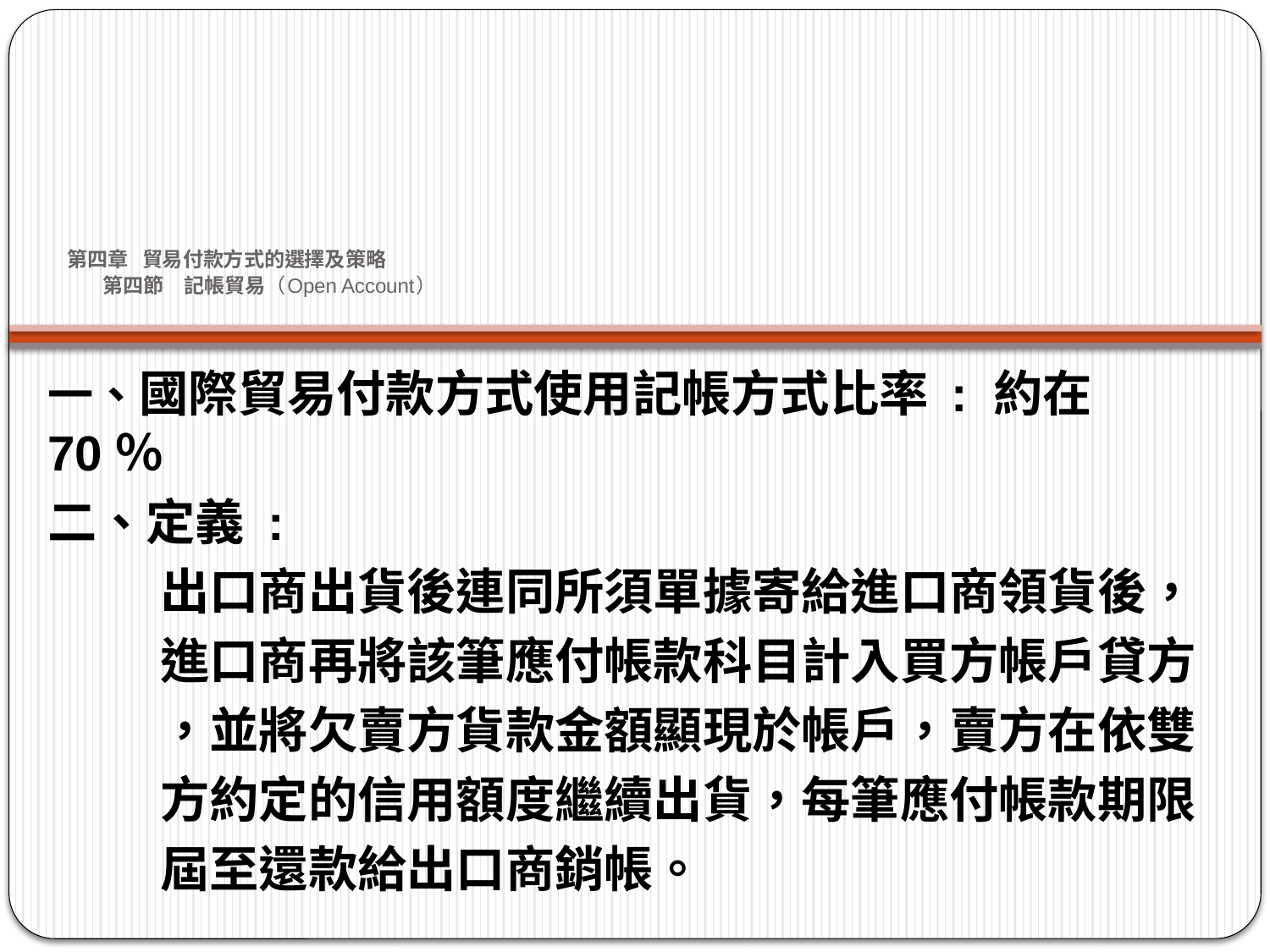

# 第四章   貿易付款方式的選擇及策略 第四節　記帳貿易（Open Account）
一、國際貿易付款方式使用記帳方式比率 : 約在70％
二、定義 :
         出口商出貨後連同所須單據寄給進口商領貨後，
         進口商再將該筆應付帳款科目計入買方帳戶貸方
         ，並將欠賣方貨款金額顯現於帳戶，賣方在依雙
         方約定的信用額度繼續出貨，每筆應付帳款期限
         屆至還款給出口商銷帳。